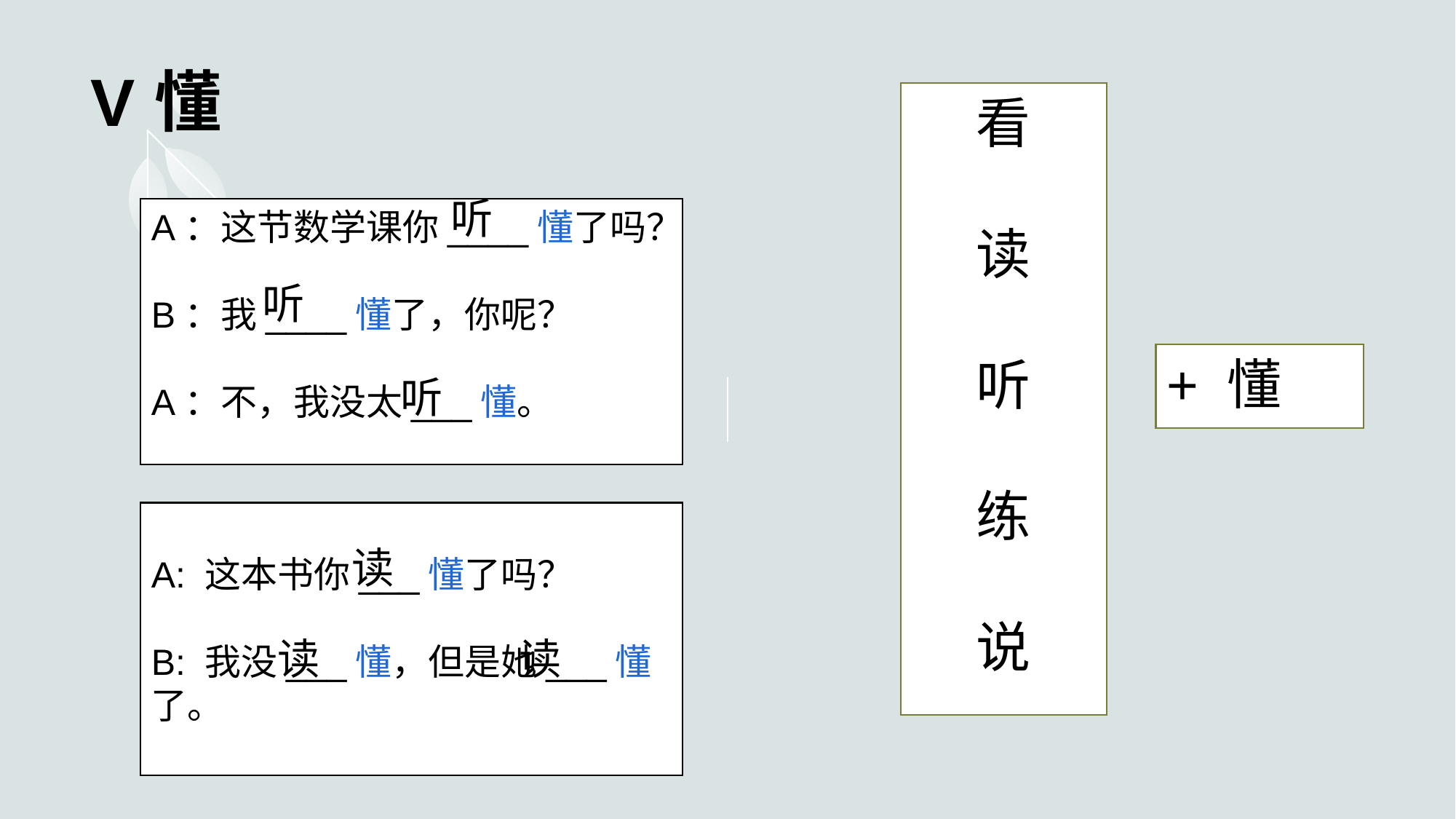

# V懂
看

读

听

练

说
听
A：这节数学课你____懂了吗？

B：我____懂了，你呢？

A：不，我没太___懂。
听
+ 懂
听

A: 这本书你___懂了吗？

B: 我没___懂，但是她___懂了。

读
读
读